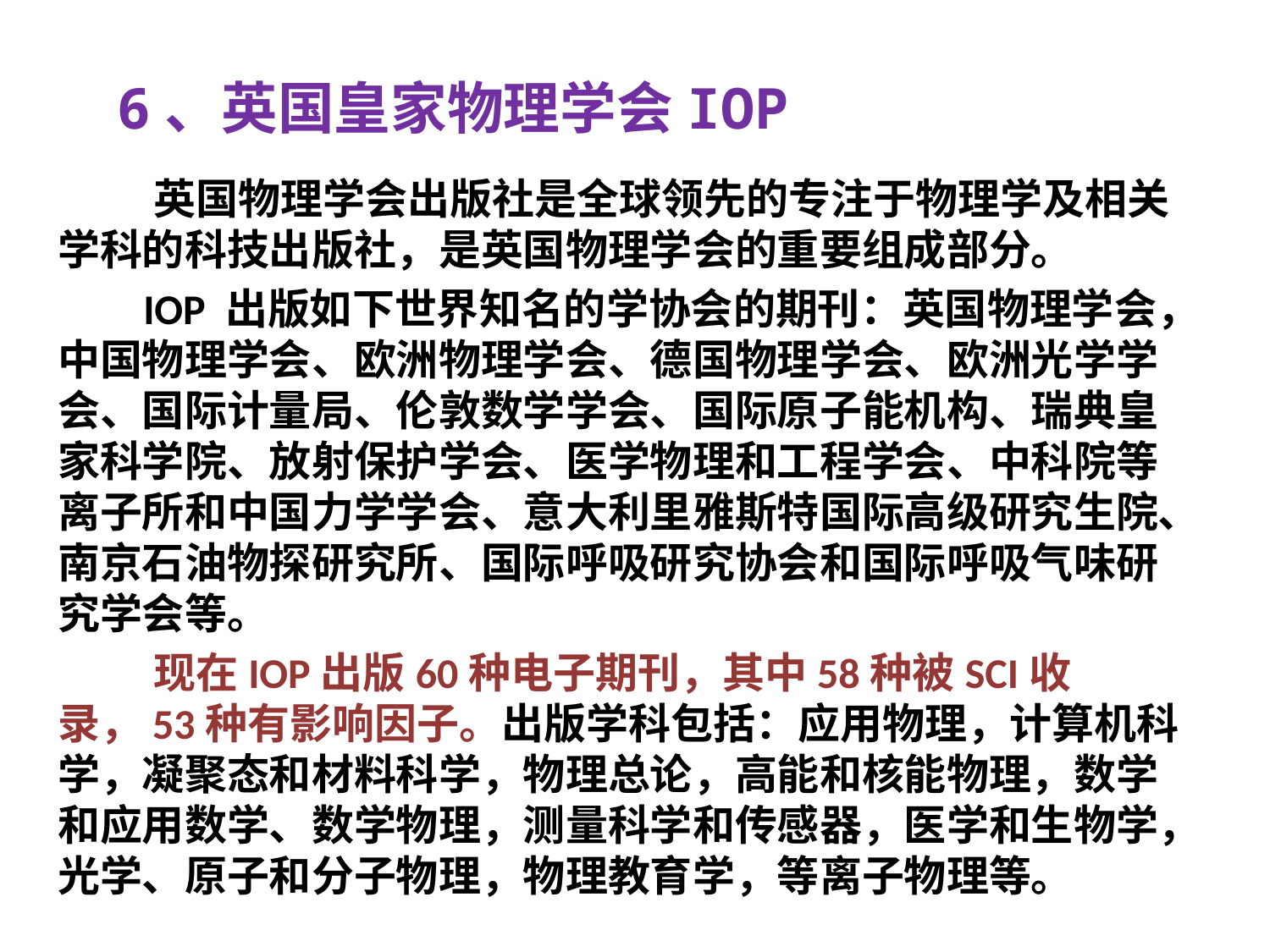

6、英国皇家物理学会IOP
         英国物理学会出版社是全球领先的专注于物理学及相关学科的科技出版社，是英国物理学会的重要组成部分。
         IOP 出版如下世界知名的学协会的期刊：英国物理学会，中国物理学会、欧洲物理学会、德国物理学会、欧洲光学学会、国际计量局、伦敦数学学会、国际原子能机构、瑞典皇家科学院、放射保护学会、医学物理和工程学会、中科院等离子所和中国力学学会、意大利里雅斯特国际高级研究生院、南京石油物探研究所、国际呼吸研究协会和国际呼吸气味研究学会等。
         现在IOP出版60种电子期刊，其中58种被SCI收录，53种有影响因子。出版学科包括：应用物理，计算机科学，凝聚态和材料科学，物理总论，高能和核能物理，数学和应用数学、数学物理，测量科学和传感器，医学和生物学，光学、原子和分子物理，物理教育学，等离子物理等。